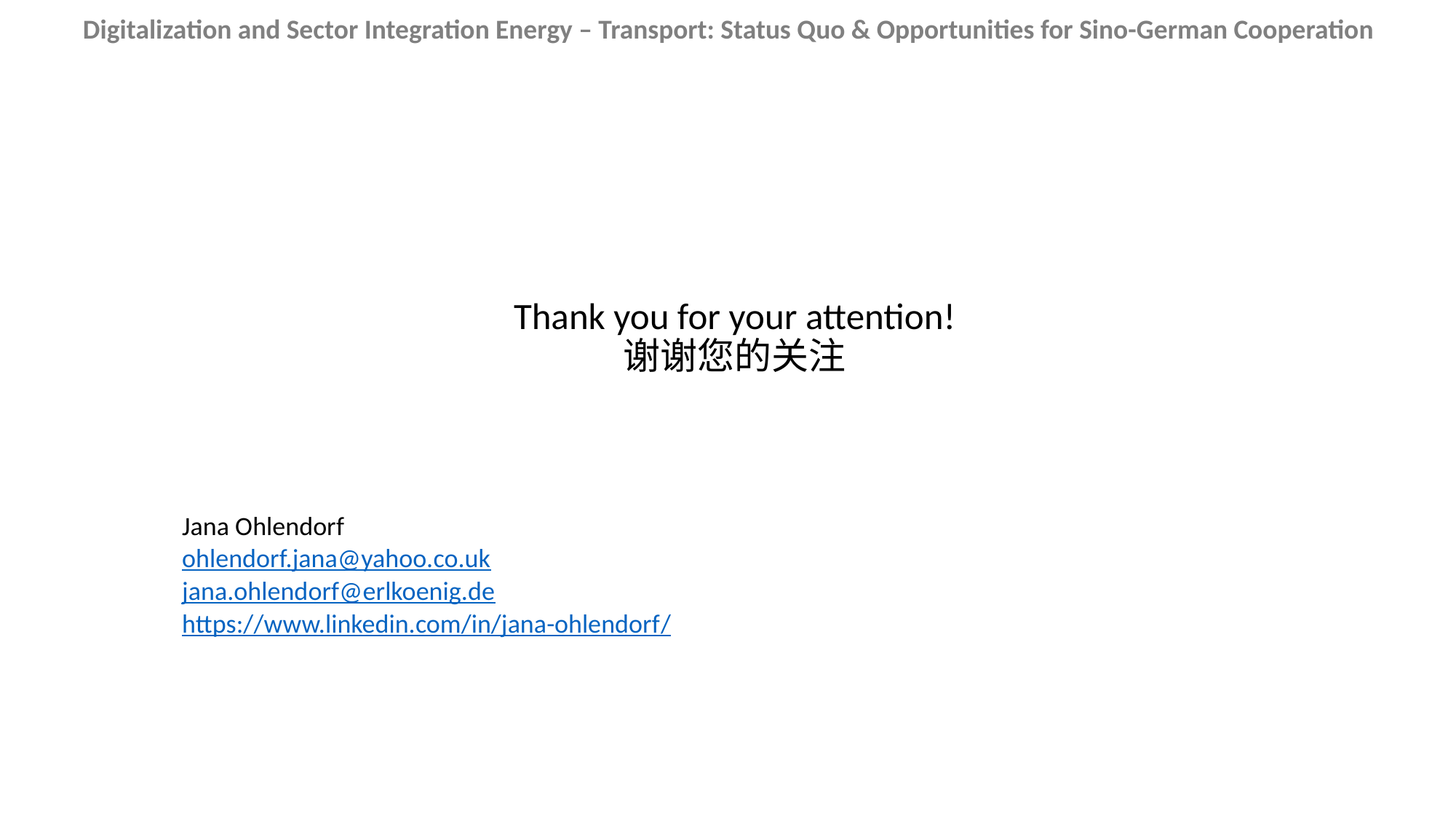

Digitalization and Sector Integration Energy – Transport: Status Quo & Opportunities for Sino-German Cooperation
# Thank you for your attention! 谢谢您的关注
Jana Ohlendorf
ohlendorf.jana@yahoo.co.uk
jana.ohlendorf@erlkoenig.de
https://www.linkedin.com/in/jana-ohlendorf/